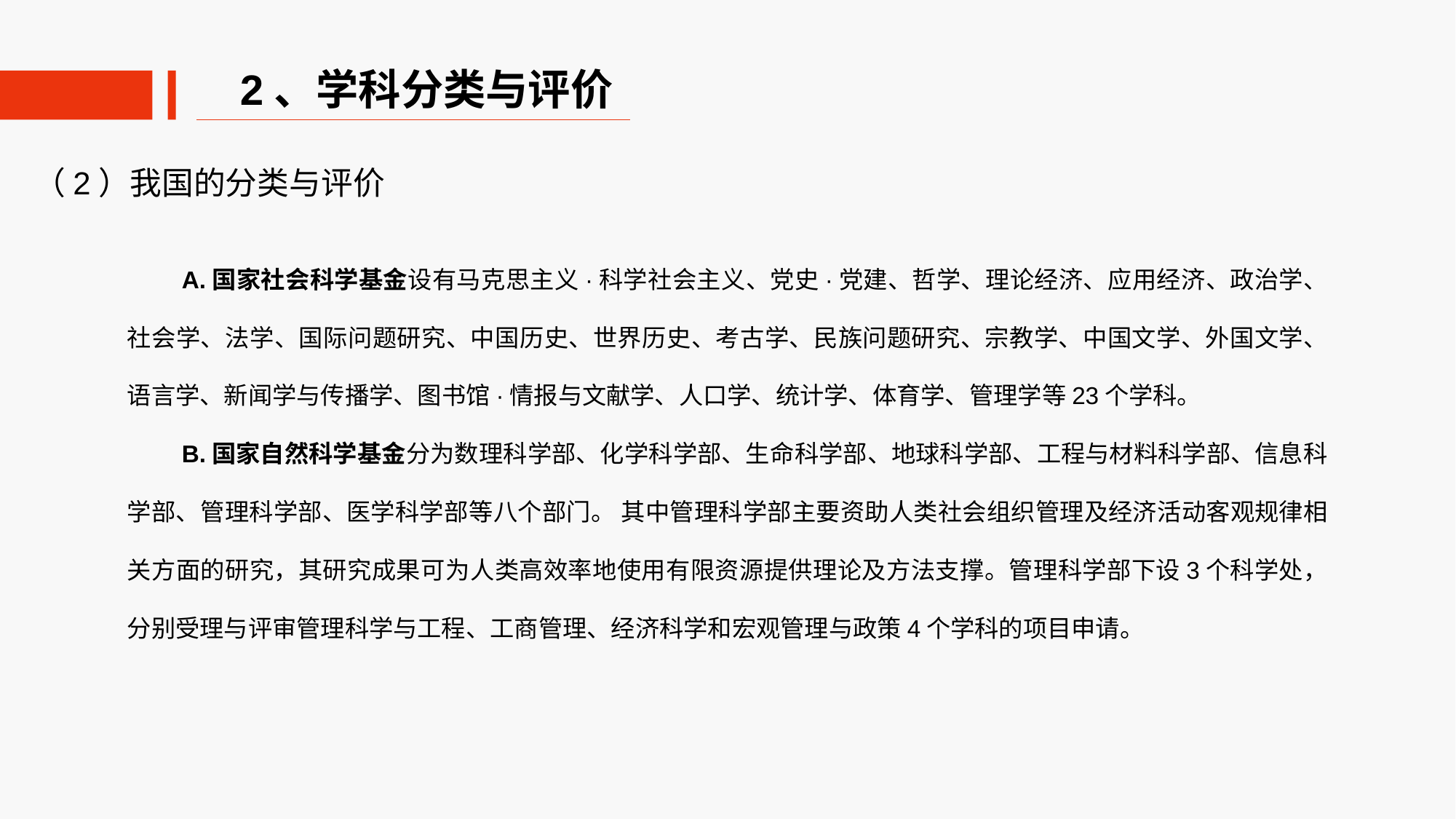

2、学科分类与评价

（2）我国的分类与评价
A.国家社会科学基金设有马克思主义·科学社会主义、党史·党建、哲学、理论经济、应用经济、政治学、社会学、法学、国际问题研究、中国历史、世界历史、考古学、民族问题研究、宗教学、中国文学、外国文学、语言学、新闻学与传播学、图书馆·情报与文献学、人口学、统计学、体育学、管理学等23个学科。
B.国家自然科学基金分为数理科学部、化学科学部、生命科学部、地球科学部、工程与材料科学部、信息科学部、管理科学部、医学科学部等八个部门。 其中管理科学部主要资助人类社会组织管理及经济活动客观规律相关方面的研究，其研究成果可为人类高效率地使用有限资源提供理论及方法支撑。管理科学部下设3个科学处，分别受理与评审管理科学与工程、工商管理、经济科学和宏观管理与政策4个学科的项目申请。